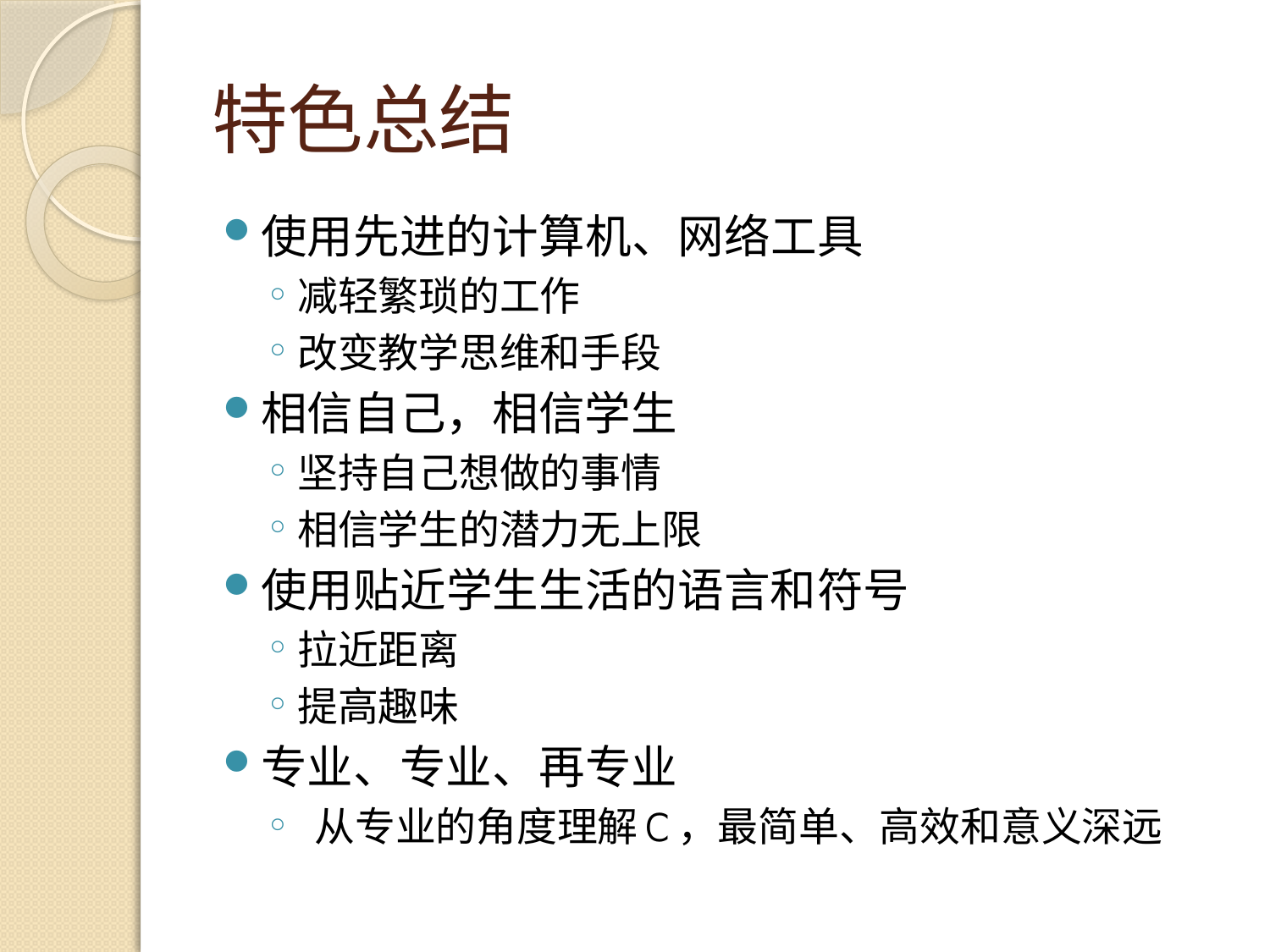

# 特色总结
使用先进的计算机、网络工具
减轻繁琐的工作
改变教学思维和手段
相信自己，相信学生
坚持自己想做的事情
相信学生的潜力无上限
使用贴近学生生活的语言和符号
拉近距离
提高趣味
专业、专业、再专业
 从专业的角度理解C，最简单、高效和意义深远